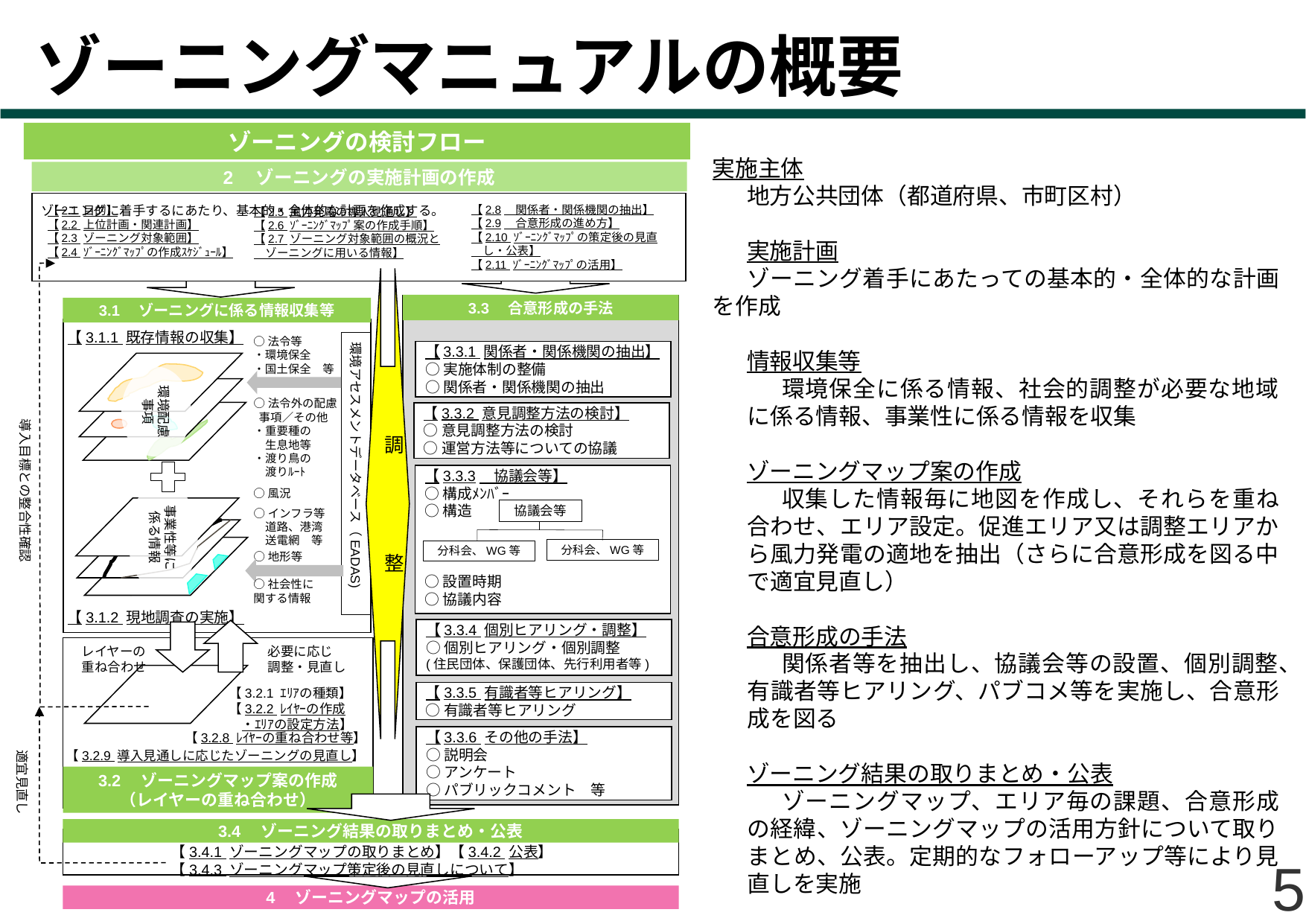

# ゾーニングマニュアルの概要
ゾーニングの検討フロー
実施主体
地方公共団体（都道府県、市町区村）

実施計画
ゾーニング着手にあたっての基本的・全体的な計画を作成

情報収集等
環境保全に係る情報、社会的調整が必要な地域に係る情報、事業性に係る情報を収集

ゾーニングマップ案の作成
収集した情報毎に地図を作成し、それらを重ね合わせ、エリア設定。促進エリア又は調整エリアから風力発電の適地を抽出（さらに合意形成を図る中で適宜見直し）

合意形成の手法
関係者等を抽出し、協議会等の設置、個別調整、有識者等ヒアリング、パブコメ等を実施し、合意形成を図る

ゾーニング結果の取りまとめ・公表
ゾーニングマップ、エリア毎の課題、合意形成の経緯、ゾーニングマップの活用方針について取りまとめ、公表。定期的なフォローアップ等により見直しを実施

ゾーニングマップの活用
適地での事業化に対する支援　等
2　ゾーニングの実施計画の作成
ゾーニングに着手するにあたり、基本的・全体的な計画を作成する。
【2.8　関係者・関係機関の抽出】
【2.9　合意形成の進め方】
【2.10 ｿﾞｰﾆﾝｸﾞﾏｯﾌﾟの策定後の見直
　し・公表】
【2.11 ｿﾞｰﾆﾝｸﾞﾏｯﾌﾟの活用】
【2.1 目的】
【2.2 上位計画・関連計画】
【2.3 ゾーニング対象範囲】
【2.4 ｿﾞｰﾆﾝｸﾞﾏｯﾌﾟの作成ｽｹｼﾞｭｰﾙ】
【2.5 風力発電の導入見通し】
【2.6 ｿﾞｰﾆﾝｸﾞﾏｯﾌﾟ案の作成手順】
【2.7 ゾーニング対象範囲の概況と
　ゾーニングに用いる情報】

調

整

3.3　合意形成の手法

3.1　ゾーニングに係る情報収集等

【3.1.1 既存情報の収集】
環境アセスメントデータベース（EADAS)
○法令等
・環境保全
・国土保全　等

【3.3.1 関係者・関係機関の抽出】
○実施体制の整備
○関係者・関係機関の抽出

環境配慮事項

○法令外の配慮
 事項／その他
・重要種の
　生息地等
・渡り鳥の
　渡りﾙｰﾄ

【3.3.2 意見調整方法の検討】
○意見調整方法の検討
○運営方法等についての協議
導入目標との整合性確認
適宜調整

【3.3.3　協議会等】
○構成ﾒﾝﾊﾞｰ
○構造

○設置時期
○協議内容

協議会等

分科会、WG等
分科会、WG等
事業性等に係る情報
○風況

○インフラ等
　道路、港湾
　送電網　等

○地形等

○社会性に関する情報

【3.1.2 現地調査の実施】
【3.3.4 個別ヒアリング・調整】
○個別ヒアリング・個別調整
(住民団体、保護団体、先行利用者等)

必要に応じ
調整・見直し
レイヤーの
重ね合わせ

【3.3.5 有識者等ヒアリング】
○有識者等ヒアリング

【3.2.1 ｴﾘｱの種類】
【3.2.2 ﾚｲﾔｰの作成
　・ｴﾘｱの設定方法】

【3.3.6 その他の手法】
○説明会
○アンケート
○パブリックコメント　等

【3.2.8 ﾚｲﾔｰの重ね合わせ等】

適宜見直し
【3.2.9 導入見通しに応じたゾーニングの見直し】

3.2　ゾーニングマップ案の作成
（レイヤーの重ね合わせ）

3.4　ゾーニング結果の取りまとめ・公表

【3.4.1 ゾーニングマップの取りまとめ】【3.4.2 公表】
【3.4.3 ゾーニングマップ策定後の見直しについて】

4　ゾーニングマップの活用